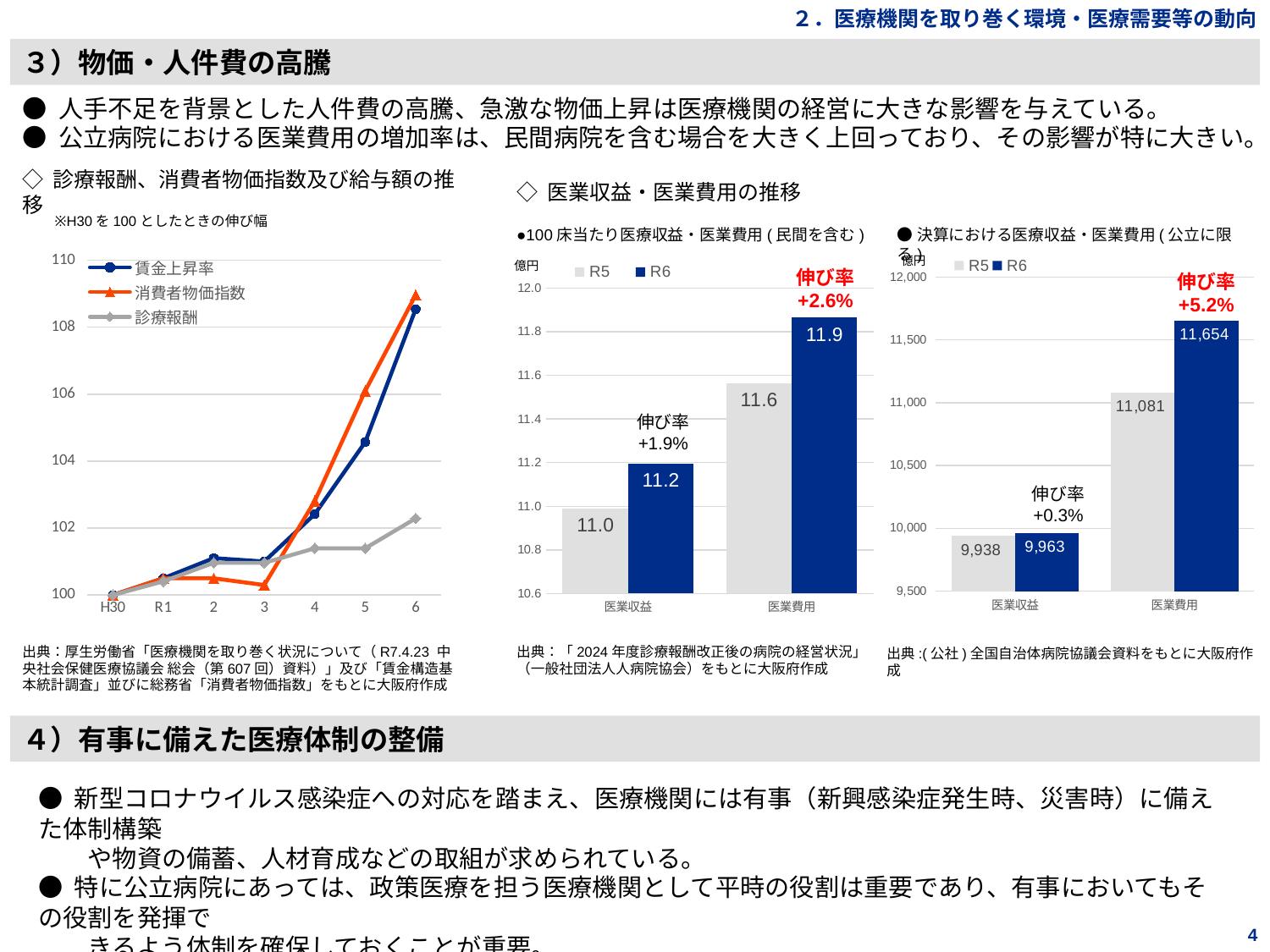

２．医療機関を取り巻く環境・医療需要等の動向
３）物価・人件費の高騰
● 人手不足を背景とした人件費の高騰、急激な物価上昇は医療機関の経営に大きな影響を与えている。
● 公立病院における医業費用の増加率は、民間病院を含む場合を大きく上回っており、その影響が特に大きい。
◇ 医業収益・医業費用の推移
◇ 診療報酬、消費者物価指数及び給与額の推移
※H30を100としたときの伸び幅
●100床当たり医療収益・医業費用(民間を含む)
●決算における医療収益・医業費用(公立に限る)

### Chart

| Category | 賃金上昇率 | 消費者物価指数 | 診療報酬 |
|---|---|---|---|
| H30 | 100.0 | 100.0 | 100.0 |
| R1 | 100.49999999999999 | 100.49999999999999 | 100.41 |
| 2 | 101.10299999999998 | 100.49999999999999 | 100.962255 |
| 3 | 101.00189699999999 | 100.29899999999999 | 100.962255 |
| 4 | 102.41592355799999 | 102.80647499999998 | 101.3963926965 |
| 5 | 104.56665795271797 | 106.09628219999998 | 101.3963926965 |
| 6 | 108.54019095492126 | 108.96088181939997 | 102.2886809522292 |
億円

### Chart

| Category | R5 | R6 |
|---|---|---|
| 医業収益 | 9938.0 | 9963.0 |
| 医業費用 | 11081.0 | 11654.0 |

### Chart

| Category | R5 | R6 |
|---|---|---|
| 医業収益 | 10.98978 | 11.1953 |
| 医業費用 | 11.56402 | 11.86451 |
億円
伸び率
+2.6%
伸び率
+5.2%
伸び率
+1.9%
伸び率
+0.3%
出典：厚生労働省「医療機関を取り巻く状況について（R7.4.23 中央社会保健医療協議会 総会（第607回）資料）」及び「賃金構造基本統計調査」並びに総務省「消費者物価指数」をもとに大阪府作成
出典：「2024年度診療報酬改正後の病院の経営状況」（一般社団法人人病院協会）をもとに大阪府作成
出典:(公社)全国自治体病院協議会資料をもとに大阪府作成
４）有事に備えた医療体制の整備
● 新型コロナウイルス感染症への対応を踏まえ、医療機関には有事（新興感染症発生時、災害時）に備えた体制構築
　　や物資の備蓄、人材育成などの取組が求められている。
● 特に公立病院にあっては、政策医療を担う医療機関として平時の役割は重要であり、有事においてもその役割を発揮で
　　きるよう体制を確保しておくことが重要。
4